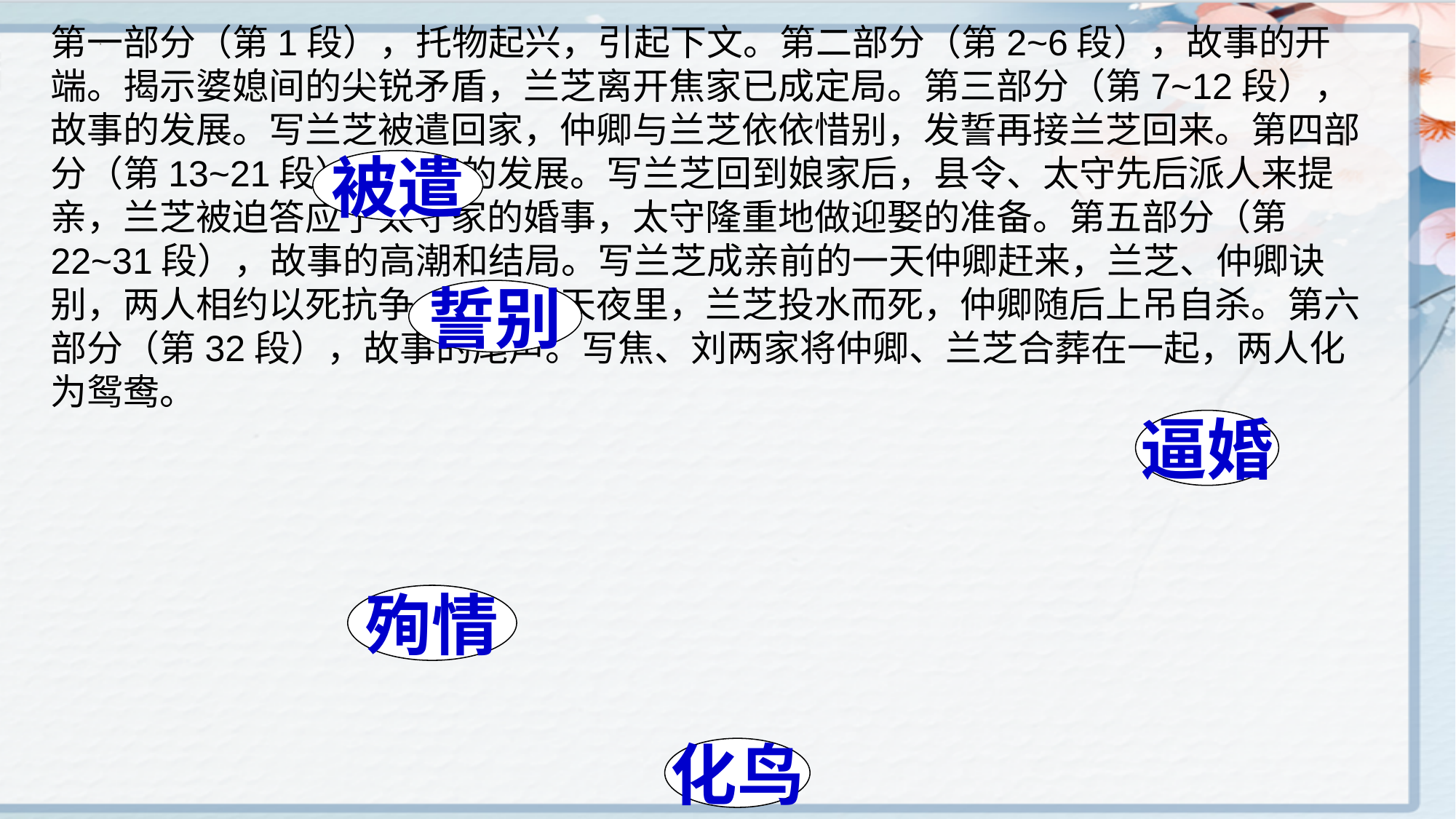

第一部分（第1段），托物起兴，引起下文。第二部分（第2~6段），故事的开端。揭示婆媳间的尖锐矛盾，兰芝离开焦家已成定局。第三部分（第7~12段），故事的发展。写兰芝被遣回家，仲卿与兰芝依依惜别，发誓再接兰芝回来。第四部分（第13~21段），故事的发展。写兰芝回到娘家后，县令、太守先后派人来提亲，兰芝被迫答应了太守家的婚事，太守隆重地做迎娶的准备。第五部分（第22~31段），故事的高潮和结局。写兰芝成亲前的一天仲卿赶来，兰芝、仲卿诀别，两人相约以死抗争。成亲那天夜里，兰芝投水而死，仲卿随后上吊自杀。第六部分（第32段），故事的尾声。写焦、刘两家将仲卿、兰芝合葬在一起，两人化为鸳鸯。

被遣
誓别
逼婚
殉情
化鸟